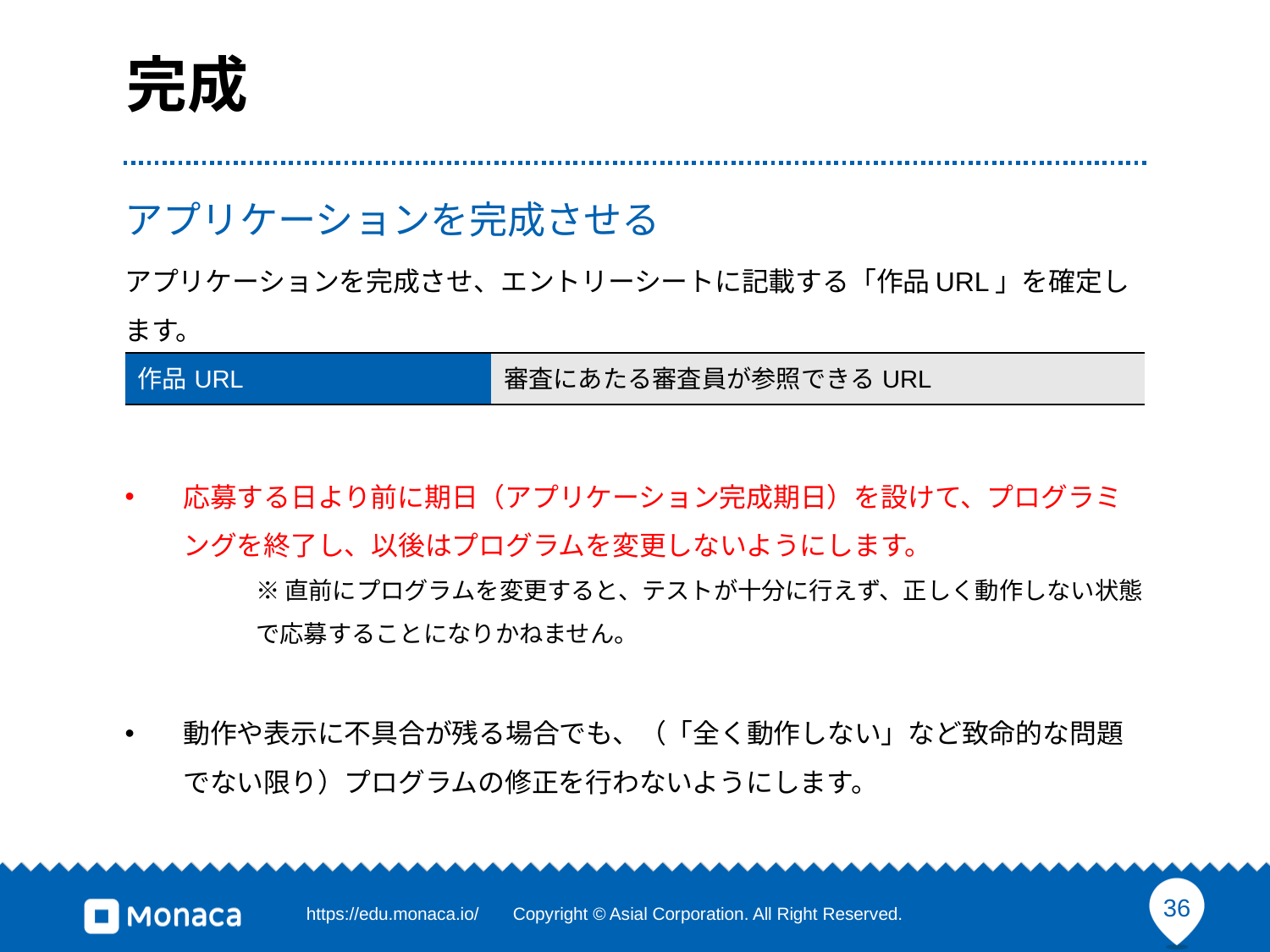

# 完成
アプリケーションを完成させる
アプリケーションを完成させ、エントリーシートに記載する「作品URL」を確定します。

応募する日より前に期日（アプリケーション完成期日）を設けて、プログラミングを終了し、以後はプログラムを変更しないようにします。
※直前にプログラムを変更すると、テストが十分に行えず、正しく動作しない状態で応募することになりかねません。

動作や表示に不具合が残る場合でも、（「全く動作しない」など致命的な問題でない限り）プログラムの修正を行わないようにします。
| 作品URL | 審査にあたる審査員が参照できるURL |
| --- | --- |